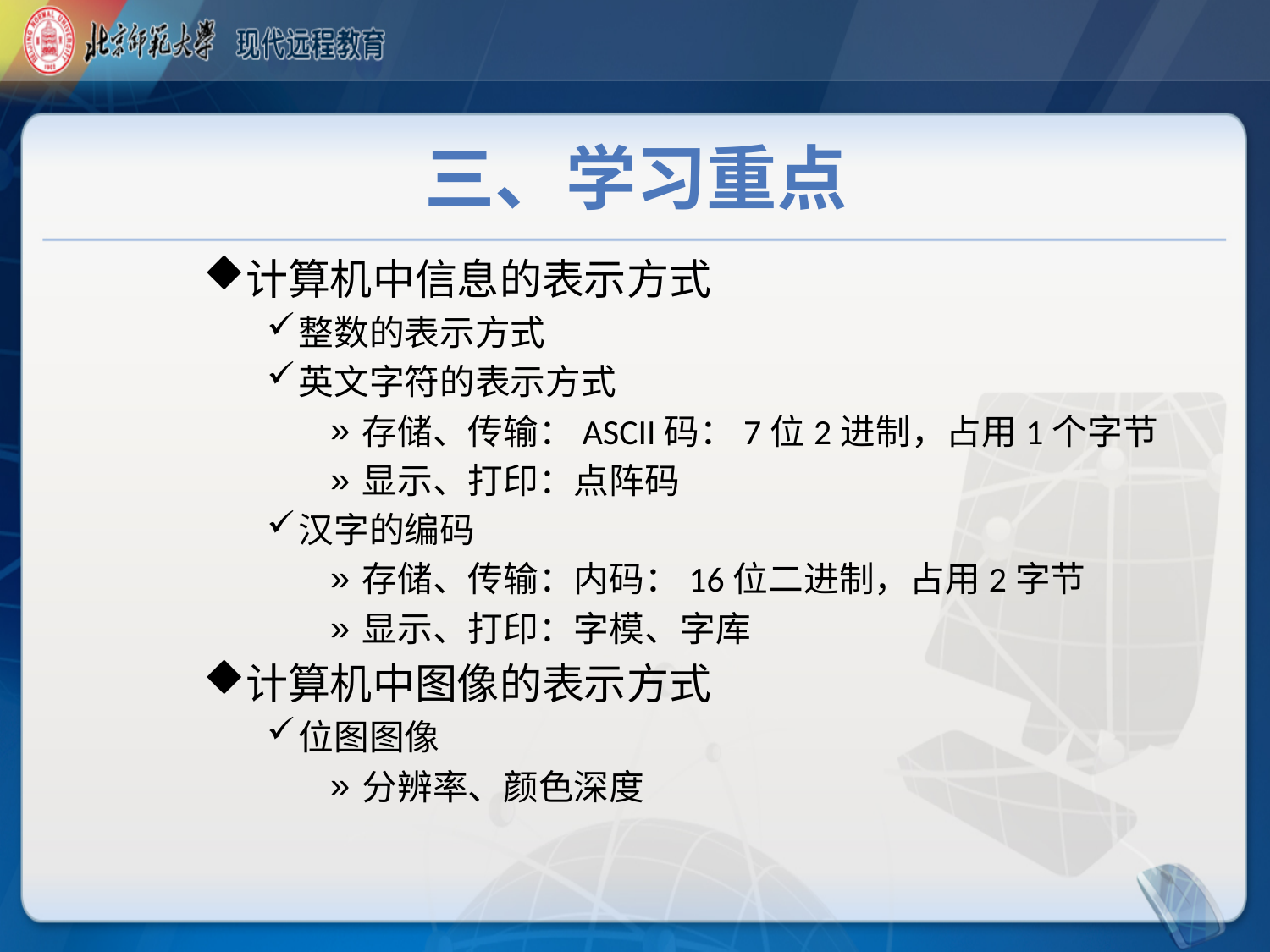

# 三、学习重点
计算机中信息的表示方式
整数的表示方式
英文字符的表示方式
存储、传输：ASCII码：7位2进制，占用1个字节
显示、打印：点阵码
汉字的编码
存储、传输：内码：16位二进制，占用2字节
显示、打印：字模、字库
计算机中图像的表示方式
位图图像
分辨率、颜色深度